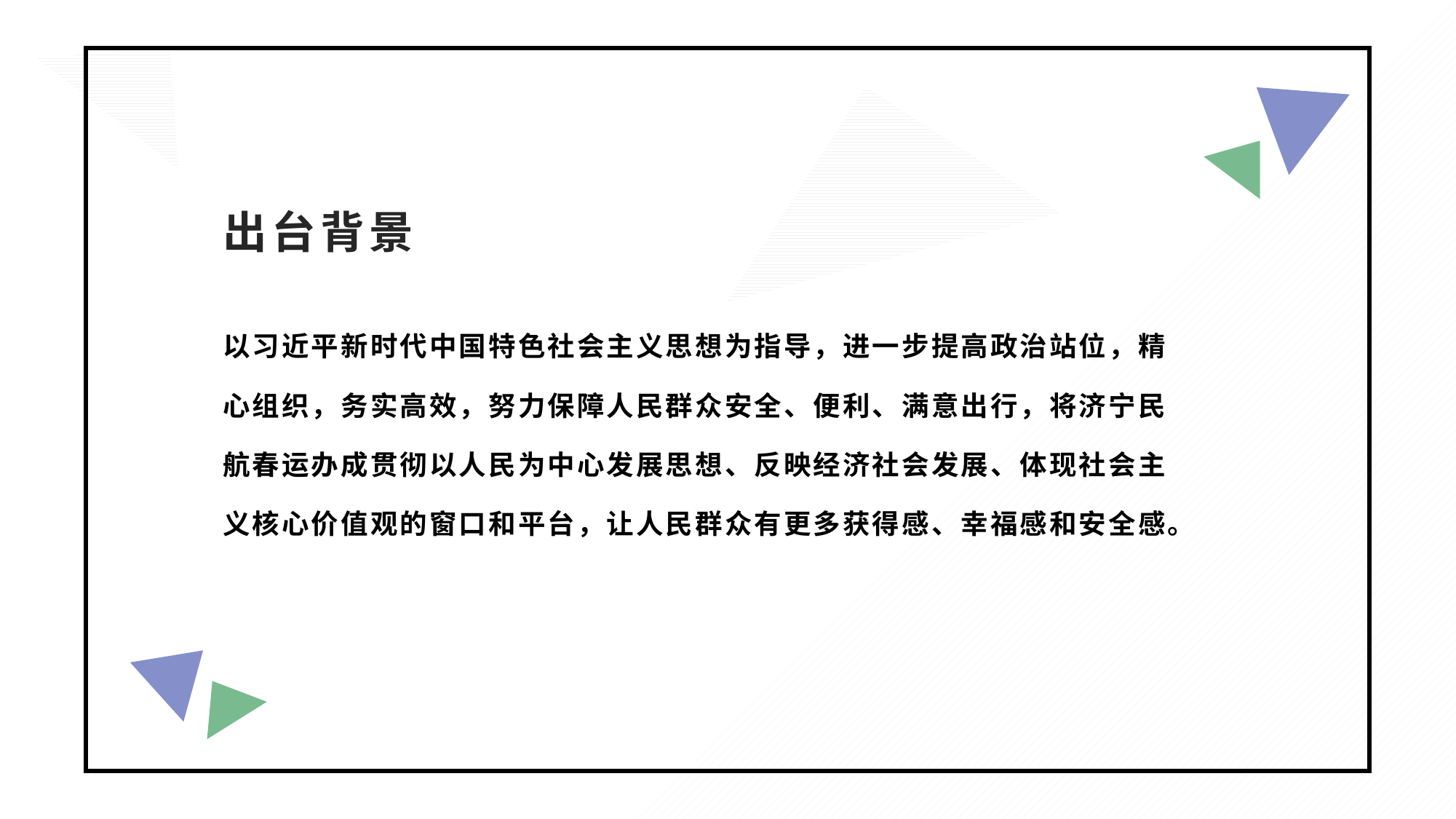

出台背景
以习近平新时代中国特色社会主义思想为指导，进一步提高政治站位，精心组织，务实高效，努力保障人民群众安全、便利、满意出行，将济宁民航春运办成贯彻以人民为中心发展思想、反映经济社会发展、体现社会主义核心价值观的窗口和平台，让人民群众有更多获得感、幸福感和安全感。